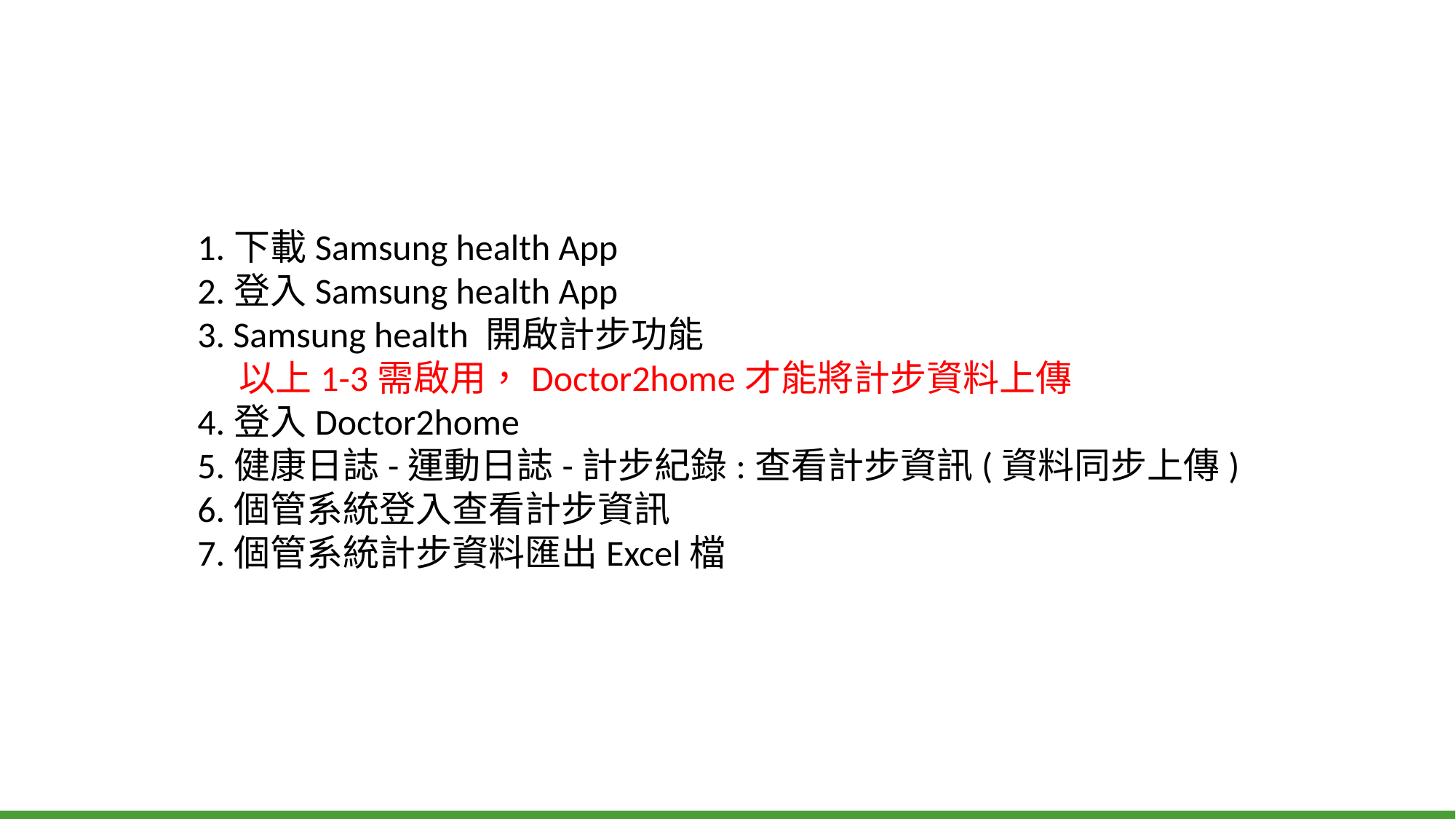

1.下載Samsung health App
2.登入Samsung health App
3. Samsung health 開啟計步功能
    以上1-3需啟用，Doctor2home才能將計步資料上傳
4.登入Doctor2home
5.健康日誌-運動日誌-計步紀錄:查看計步資訊(資料同步上傳)
6.個管系統登入查看計步資訊
7.個管系統計步資料匯出Excel檔